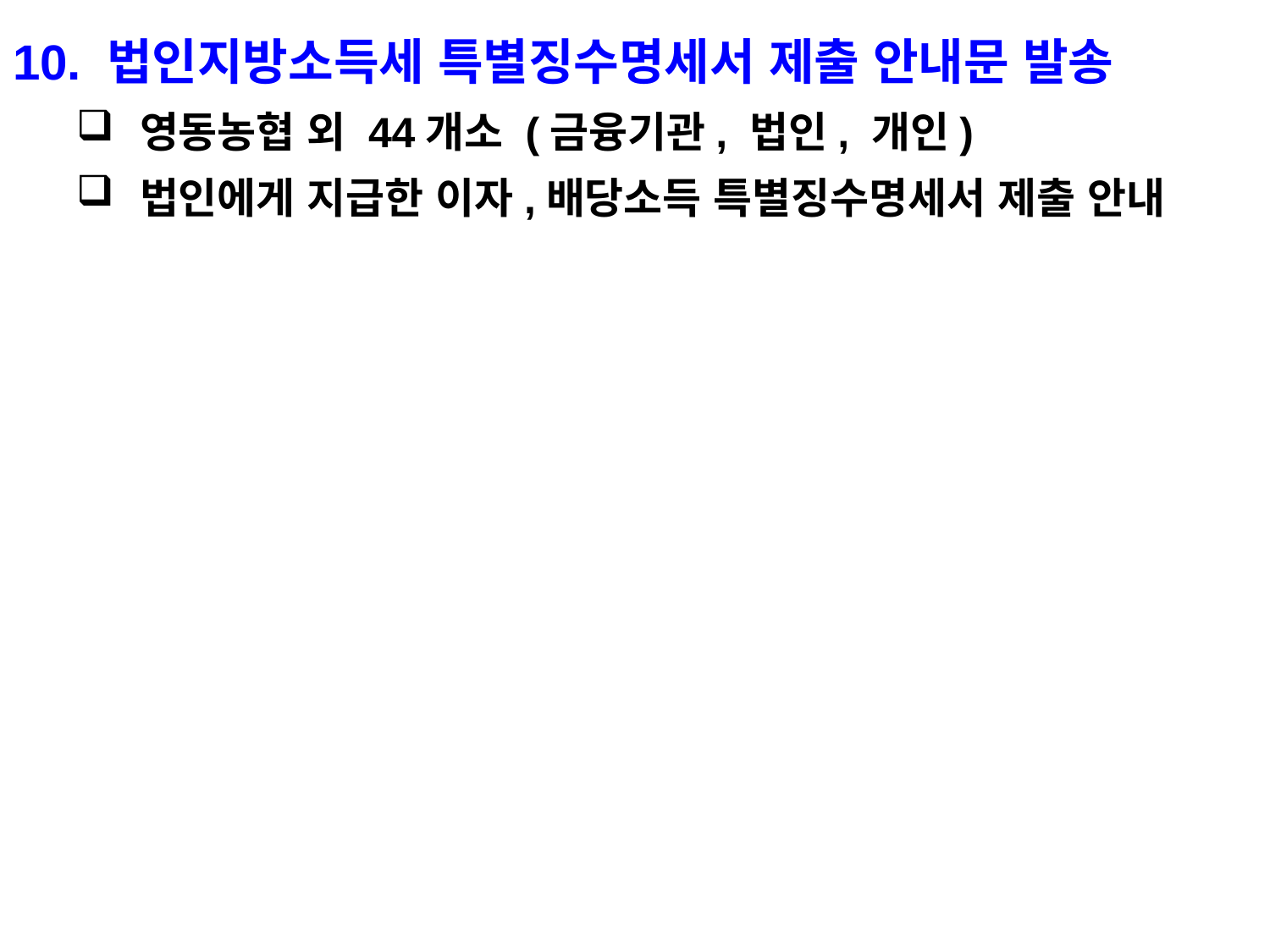

10. 법인지방소득세 특별징수명세서 제출 안내문 발송
영동농협 외 44개소 (금융기관, 법인, 개인)
법인에게 지급한 이자,배당소득 특별징수명세서 제출 안내